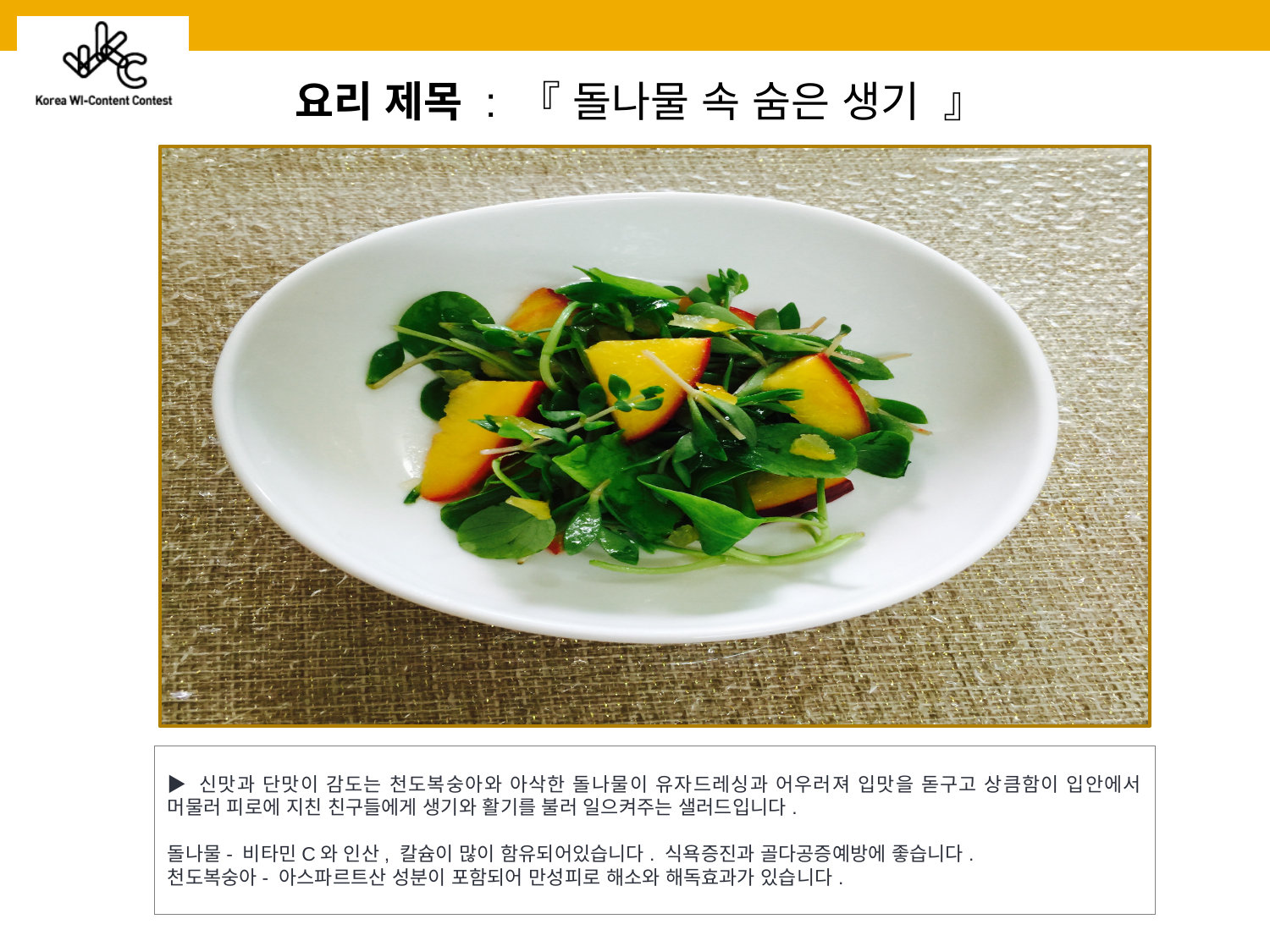

요리 제목 : 『 돌나물 속 숨은 생기  』

▶ 신맛과 단맛이 감도는 천도복숭아와 아삭한 돌나물이 유자드레싱과 어우러져 입맛을 돋구고 상큼함이 입안에서 머물러 피로에 지친 친구들에게 생기와 활기를 불러 일으켜주는 샐러드입니다.

돌나물- 비타민C와 인산, 칼슘이 많이 함유되어있습니다. 식욕증진과 골다공증예방에 좋습니다.
천도복숭아- 아스파르트산 성분이 포함되어 만성피로 해소와 해독효과가 있습니다.